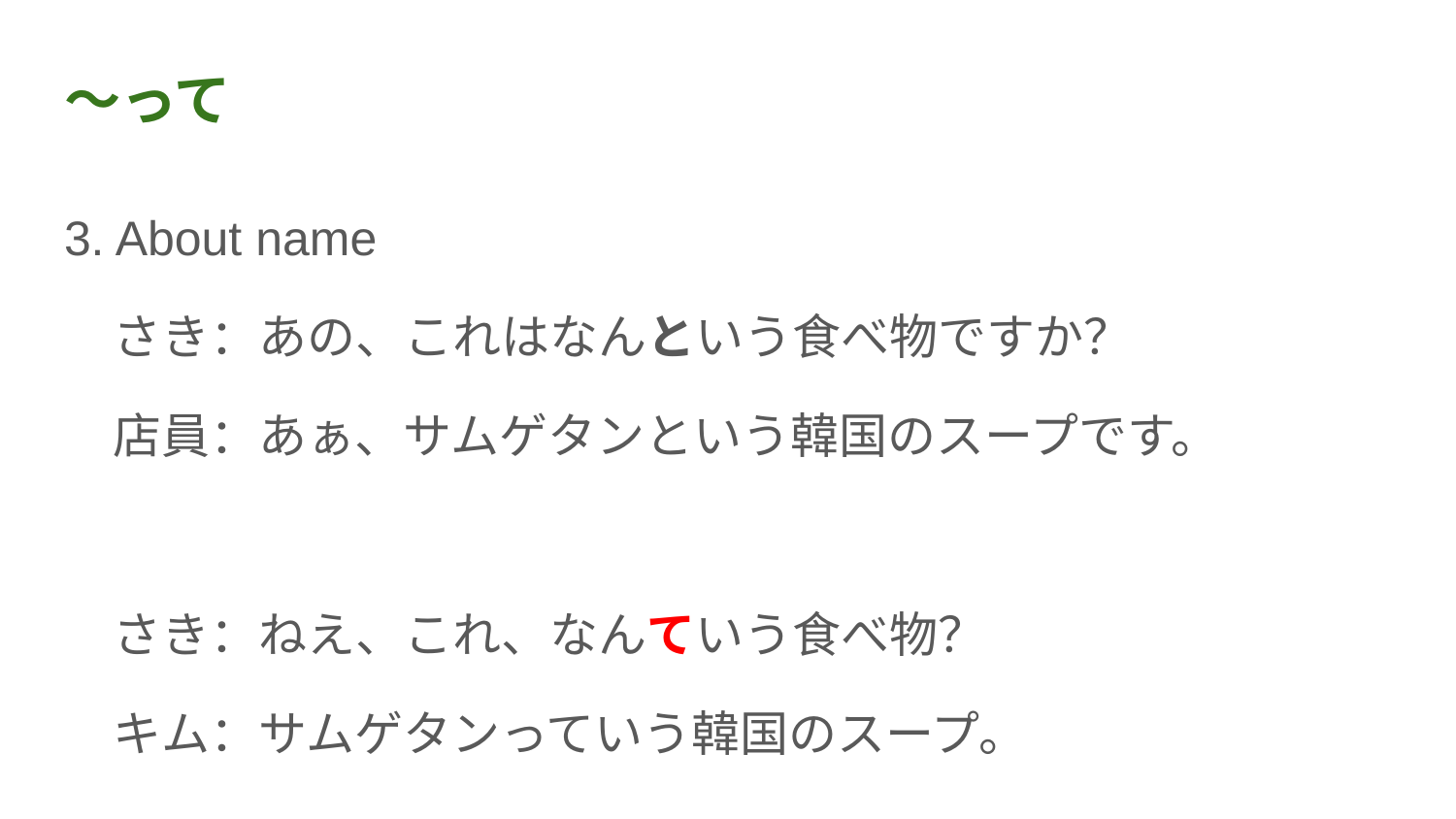

# ～って
3. About name
　さき：あの、これはなんという食べ物ですか？
　店員：あぁ、サムゲタンという韓国のスープです。

　さき：ねえ、これ、なんていう食べ物？
　キム：サムゲタンっていう韓国のスープ。